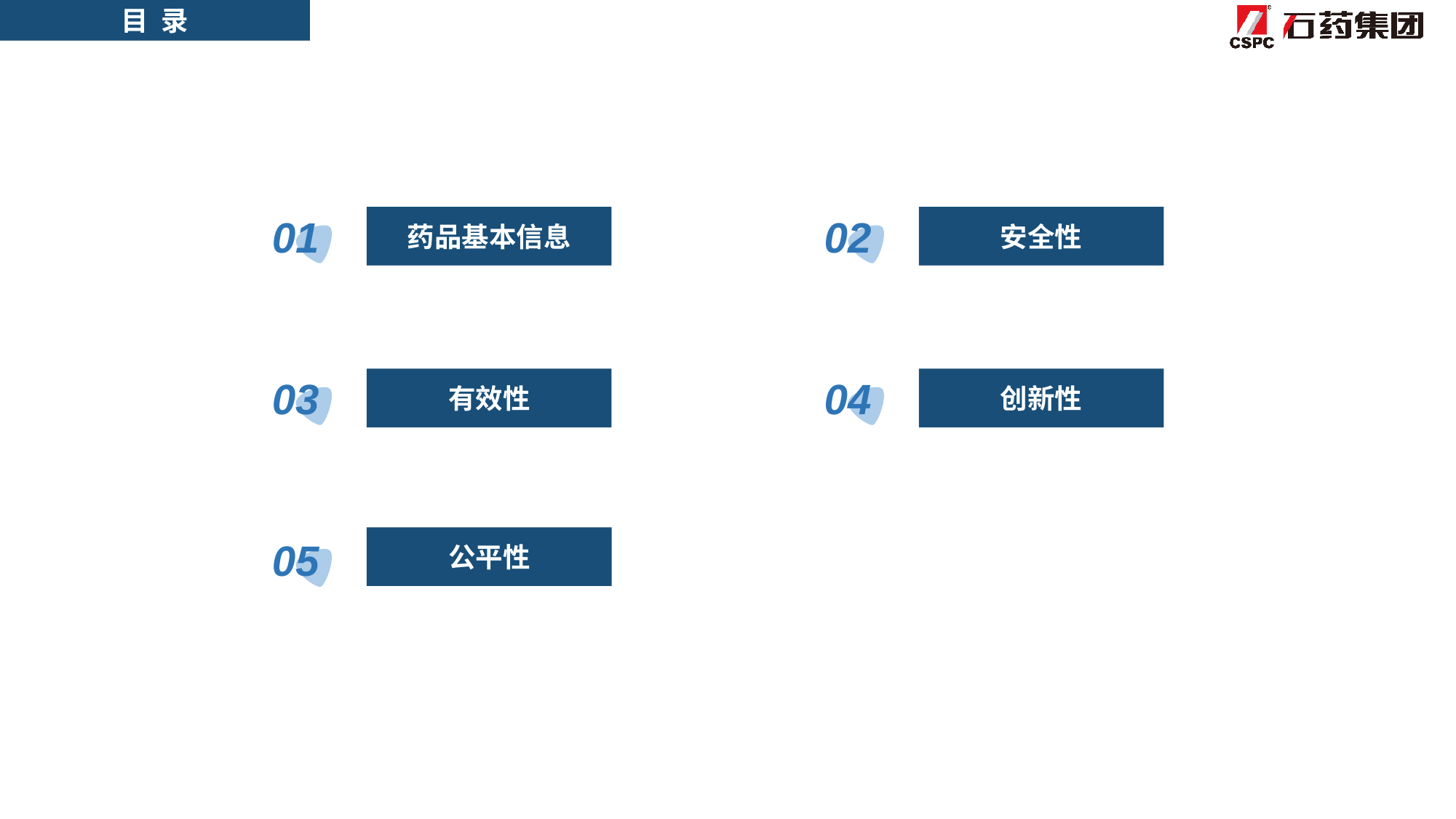

目  录
01

02

药品基本信息
安全性
03

04

有效性
创新性
公平性
05